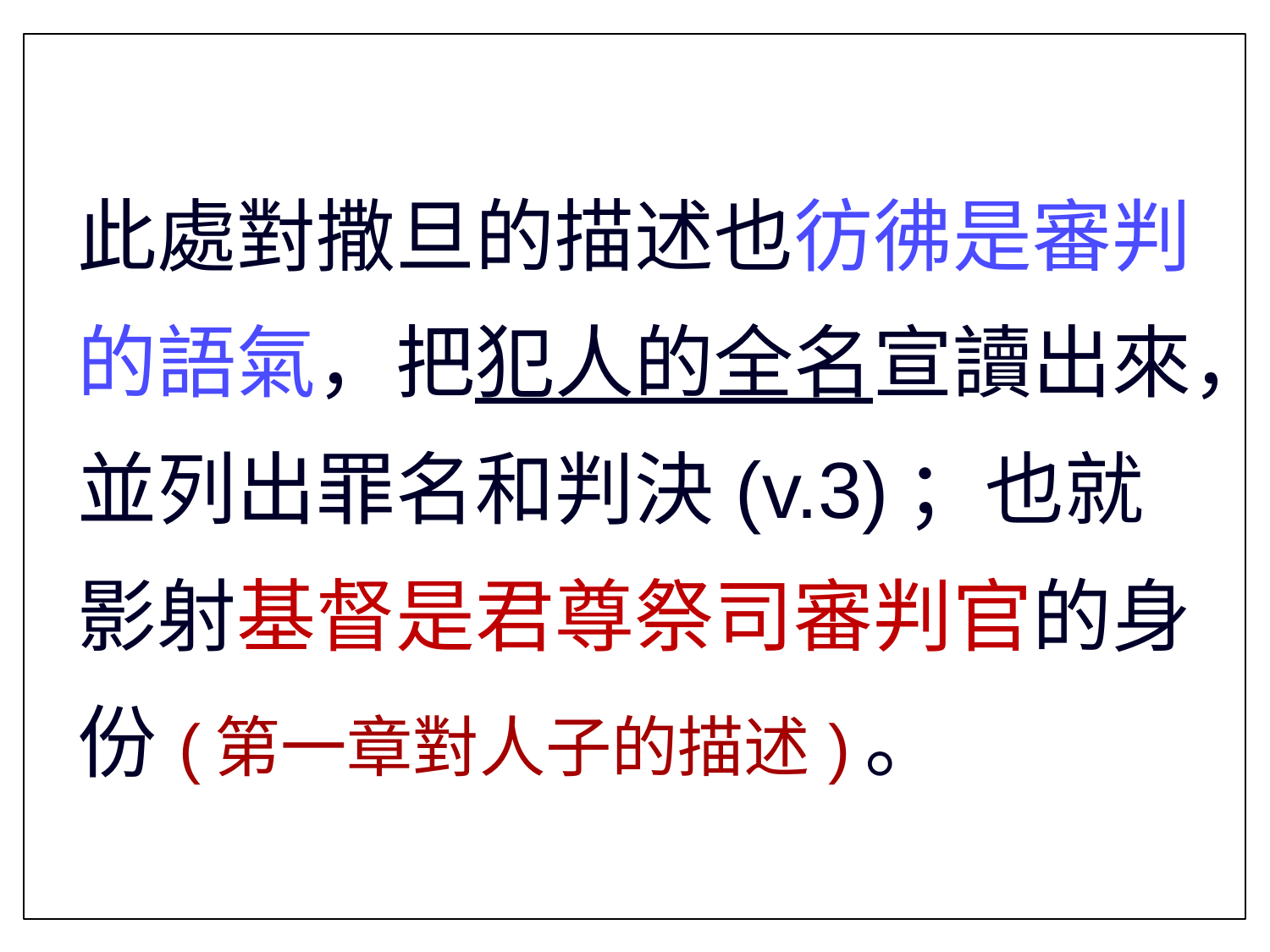

此處對撒旦的描述也彷彿是審判的語氣，把犯人的全名宣讀出來，並列出罪名和判決(v.3)；也就影射基督是君尊祭司審判官的身份(第一章對人子的描述)。